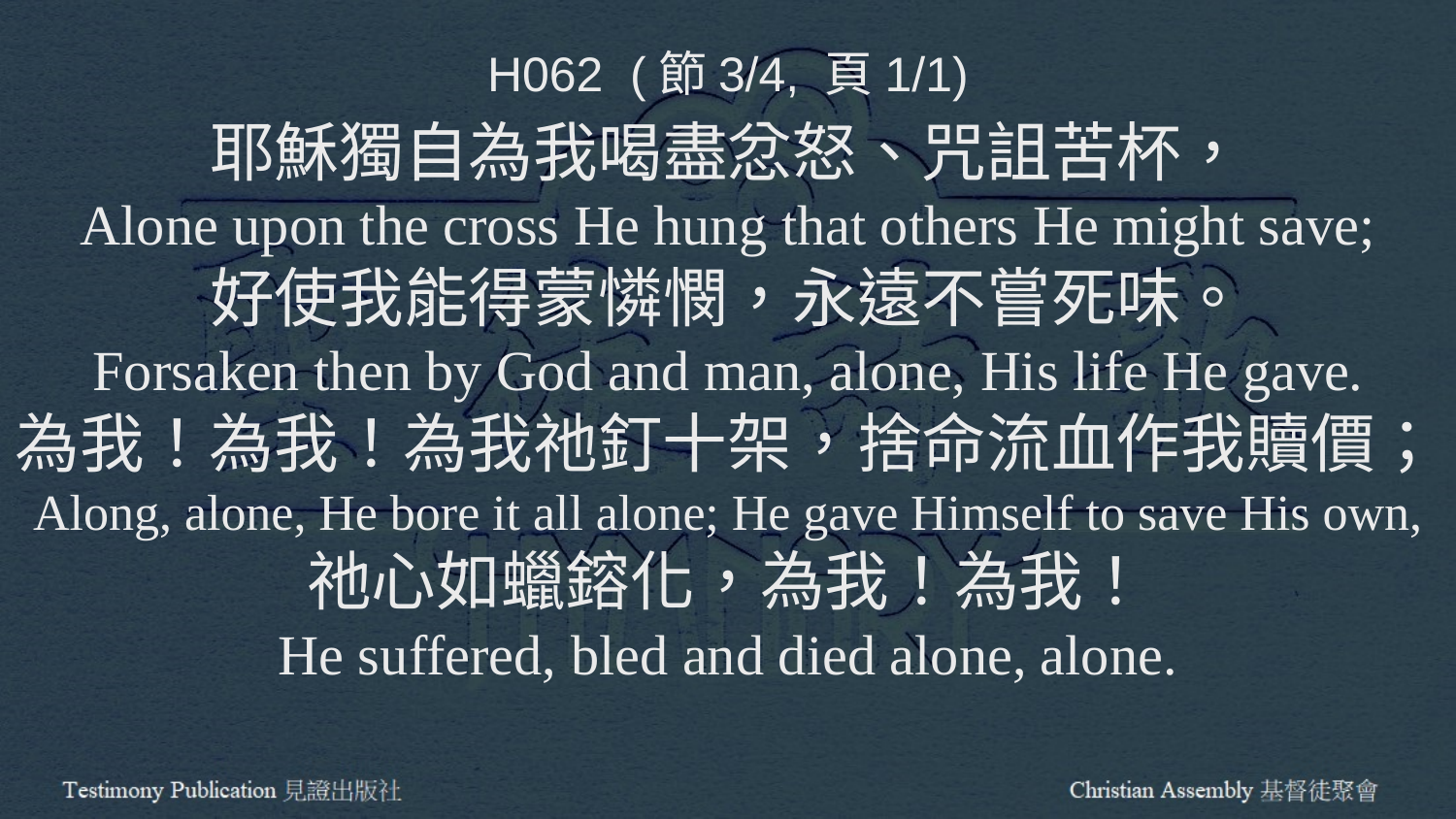

H062  (節3/4, 頁1/1)
耶穌獨自為我喝盡忿怒、咒詛苦杯，
Alone upon the cross He hung that others He might save;
好使我能得蒙憐憫，永遠不嘗死味。
Forsaken then by God and man, alone, His life He gave.
為我！為我！為我祂釘十架，捨命流血作我贖價；
Along, alone, He bore it all alone; He gave Himself to save His own,
祂心如蠟鎔化，為我！為我！
He suffered, bled and died alone, alone.